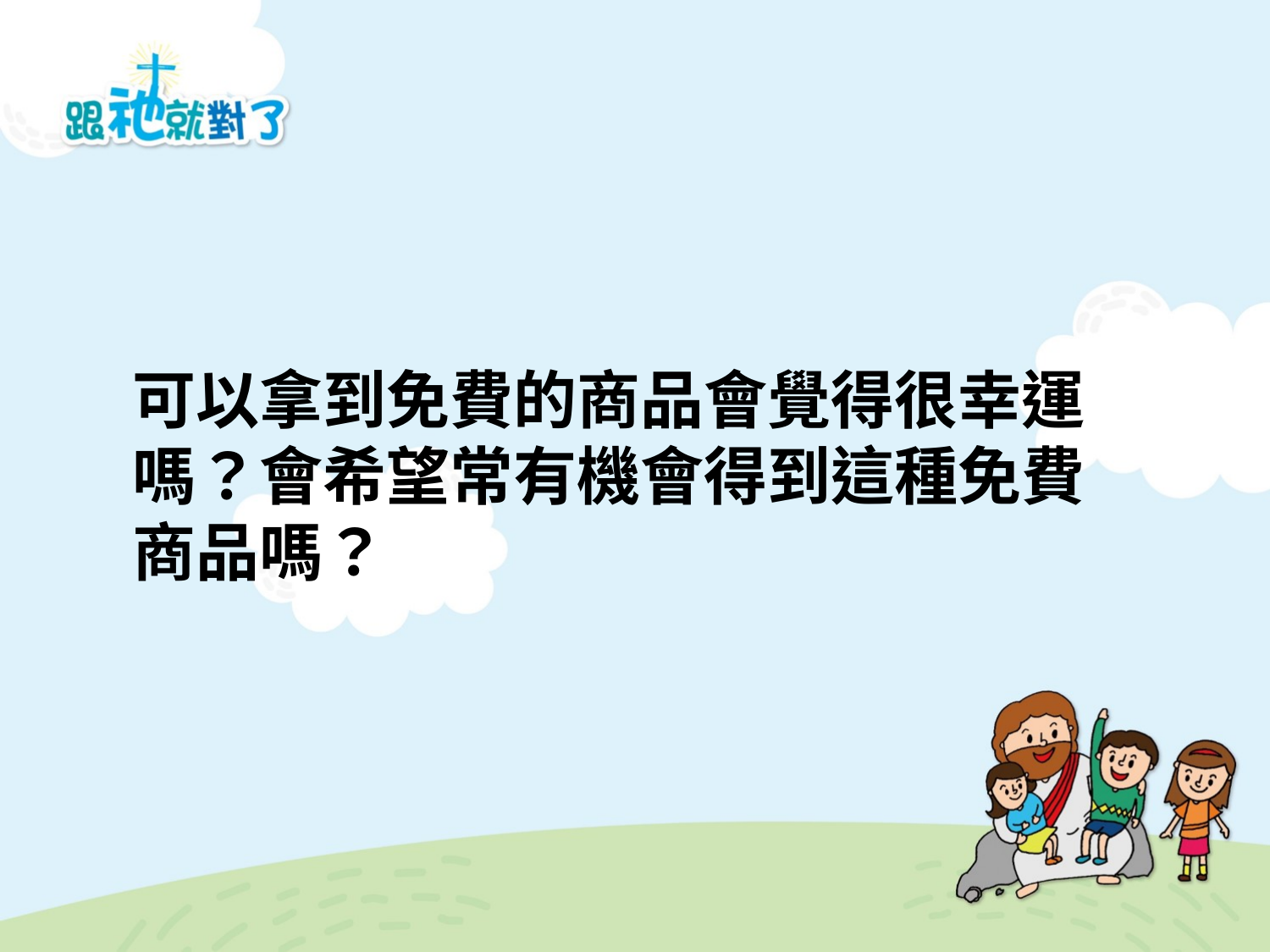

可以拿到免費的商品會覺得很幸運嗎？會希望常有機會得到這種免費商品嗎？